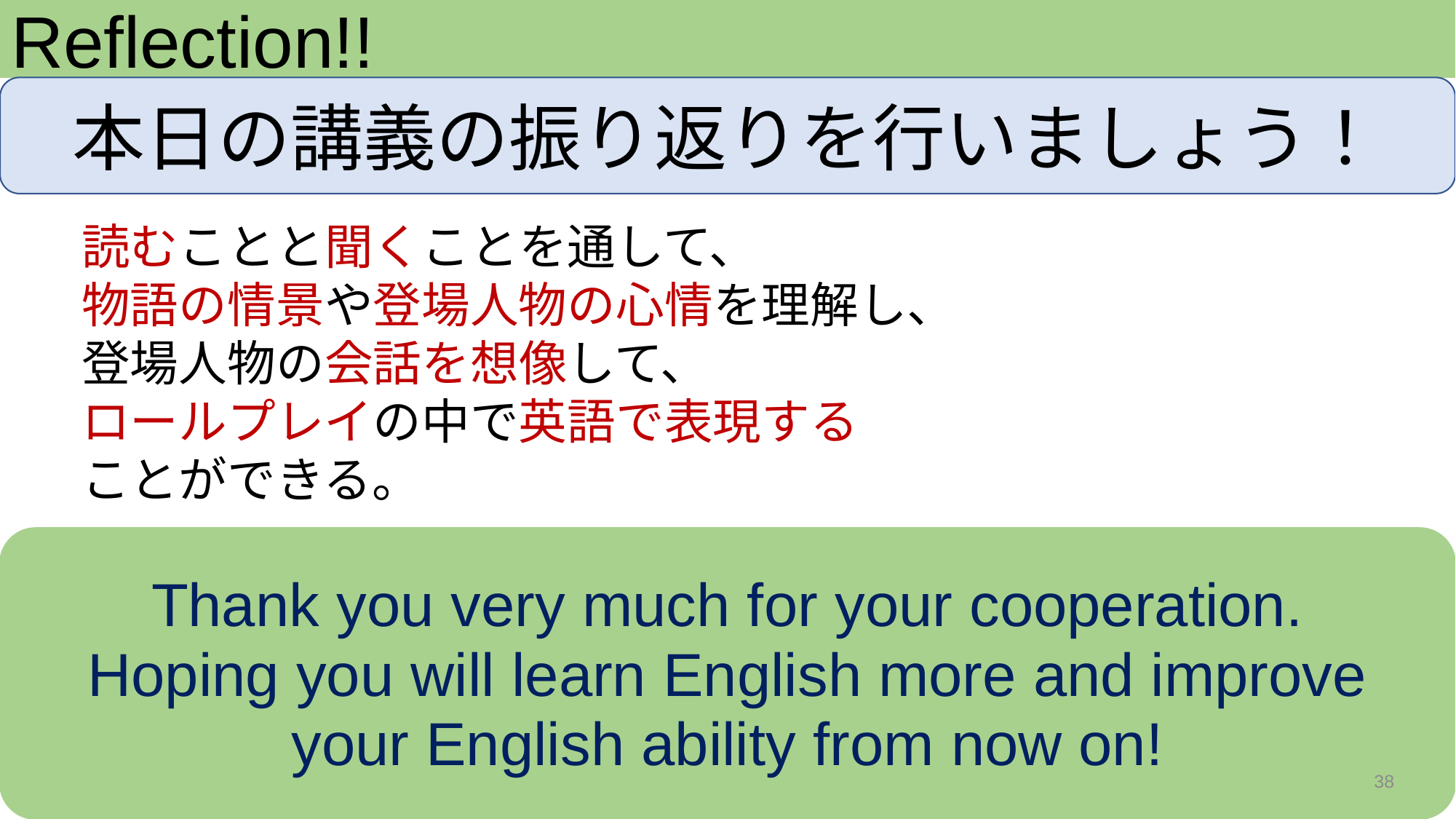

Reflection!!

本日の講義の振り返りを行いましょう！
読むことと聞くことを通して、
物語の情景や登場人物の心情を理解し、
登場人物の会話を想像して、
ロールプレイの中で英語で表現する
ことができる。
Thank you very much for your cooperation.
Hoping you will learn English more and improve your English ability from now on!
38